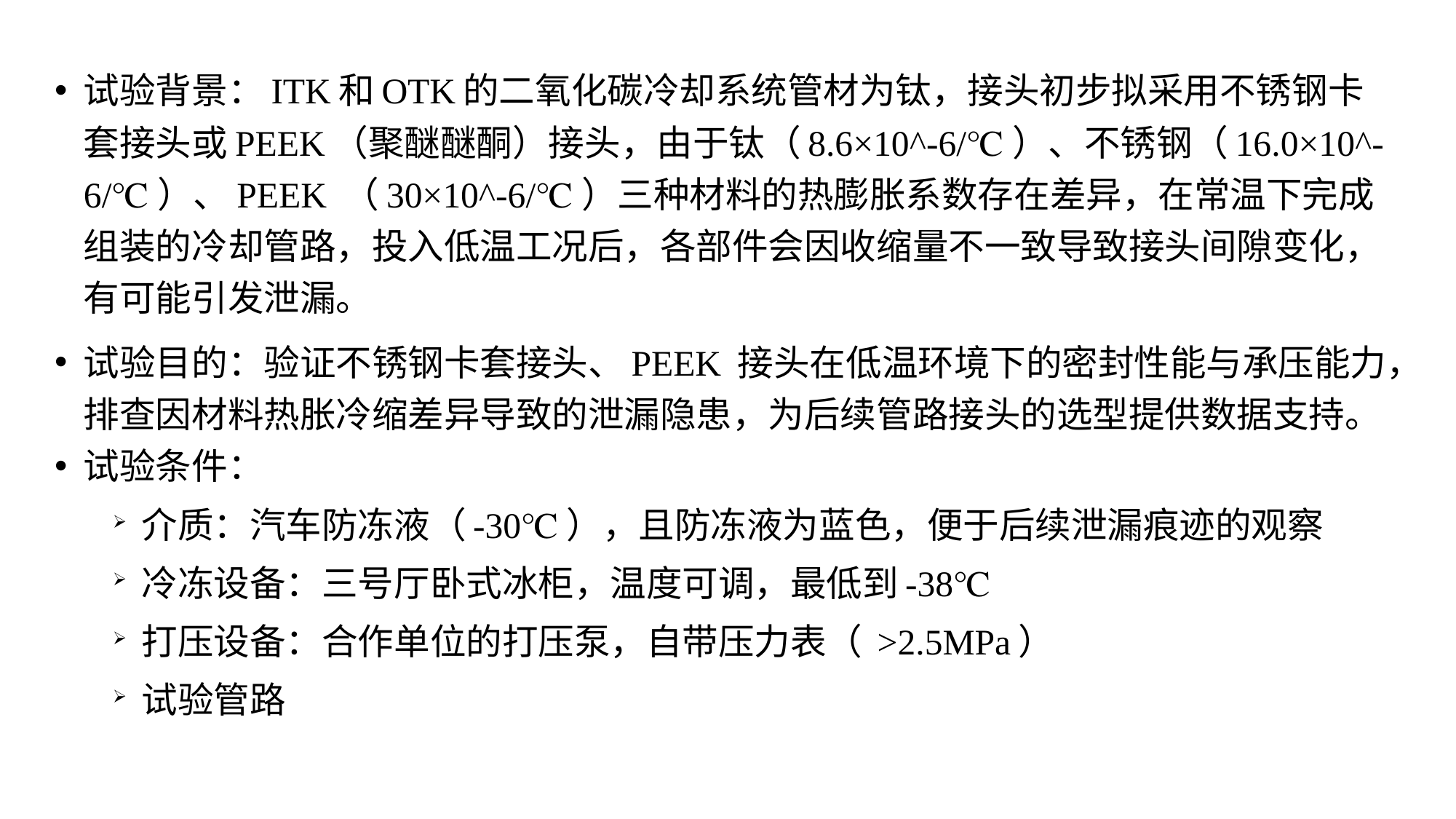

试验背景：ITK和OTK的二氧化碳冷却系统管材为钛，接头初步拟采用不锈钢卡套接头或PEEK（聚醚醚酮）接头，由于钛（8.6×10^-6/℃）、不锈钢（16.0×10^-6/℃）、PEEK （30×10^-6/℃）三种材料的热膨胀系数存在差异，在常温下完成组装的冷却管路，投入低温工况后，各部件会因收缩量不一致导致接头间隙变化，有可能引发泄漏。
试验目的：验证不锈钢卡套接头、PEEK 接头在低温环境下的密封性能与承压能力，排查因材料热胀冷缩差异导致的泄漏隐患，为后续管路接头的选型提供数据支持。
试验条件：
介质：汽车防冻液（-30℃），且防冻液为蓝色，便于后续泄漏痕迹的观察
冷冻设备：三号厅卧式冰柜，温度可调，最低到-38℃
打压设备：合作单位的打压泵，自带压力表（ >2.5MPa）
试验管路